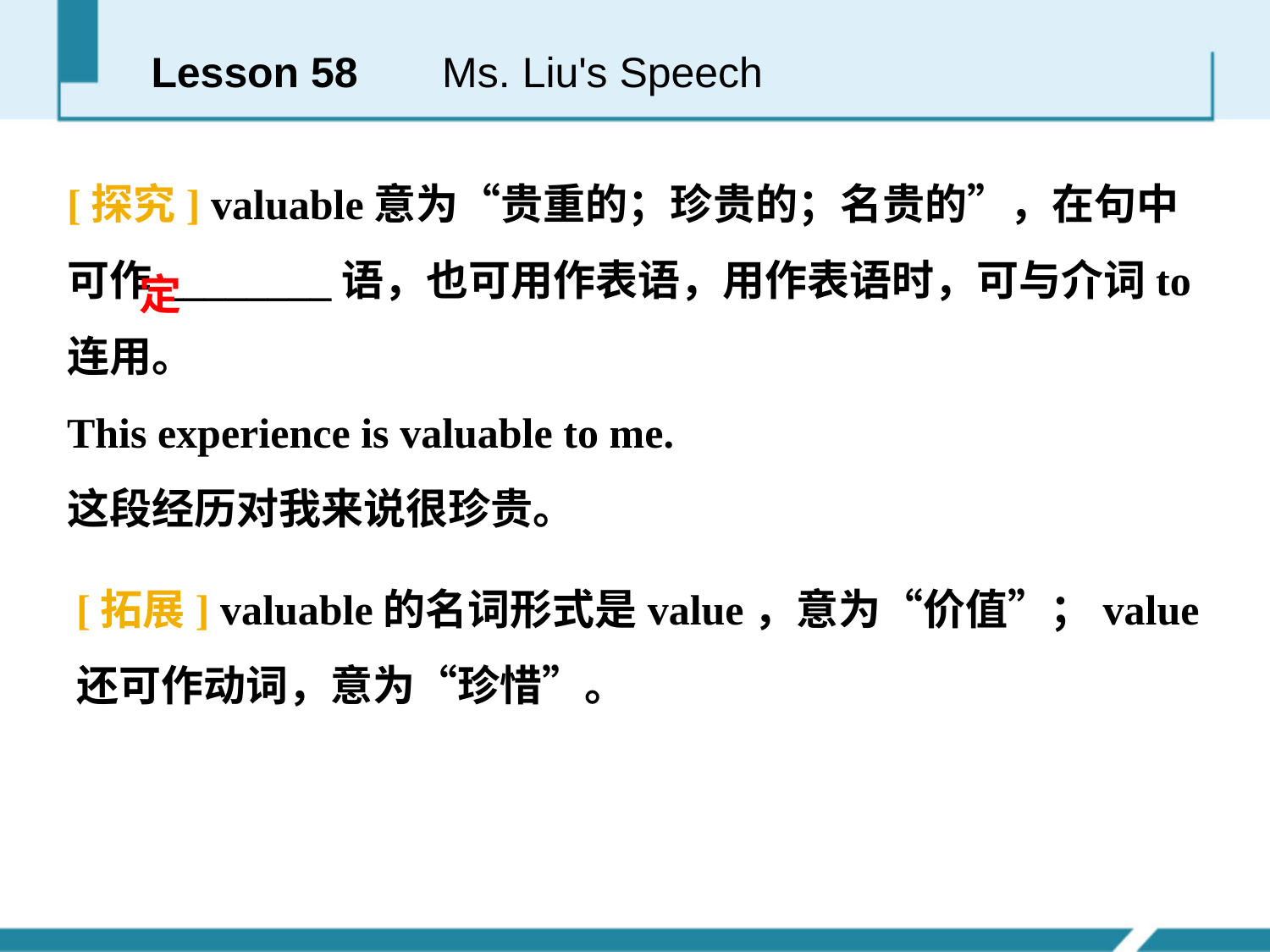

Lesson 58 　 Ms. Liu's Speech
[探究] valuable意为“贵重的；珍贵的；名贵的”，在句中可作________语，也可用作表语，用作表语时，可与介词to连用。
This experience is valuable to me.
这段经历对我来说很珍贵。
定

[拓展] valuable的名词形式是value，意为“价值”；value还可作动词，意为“珍惜”。